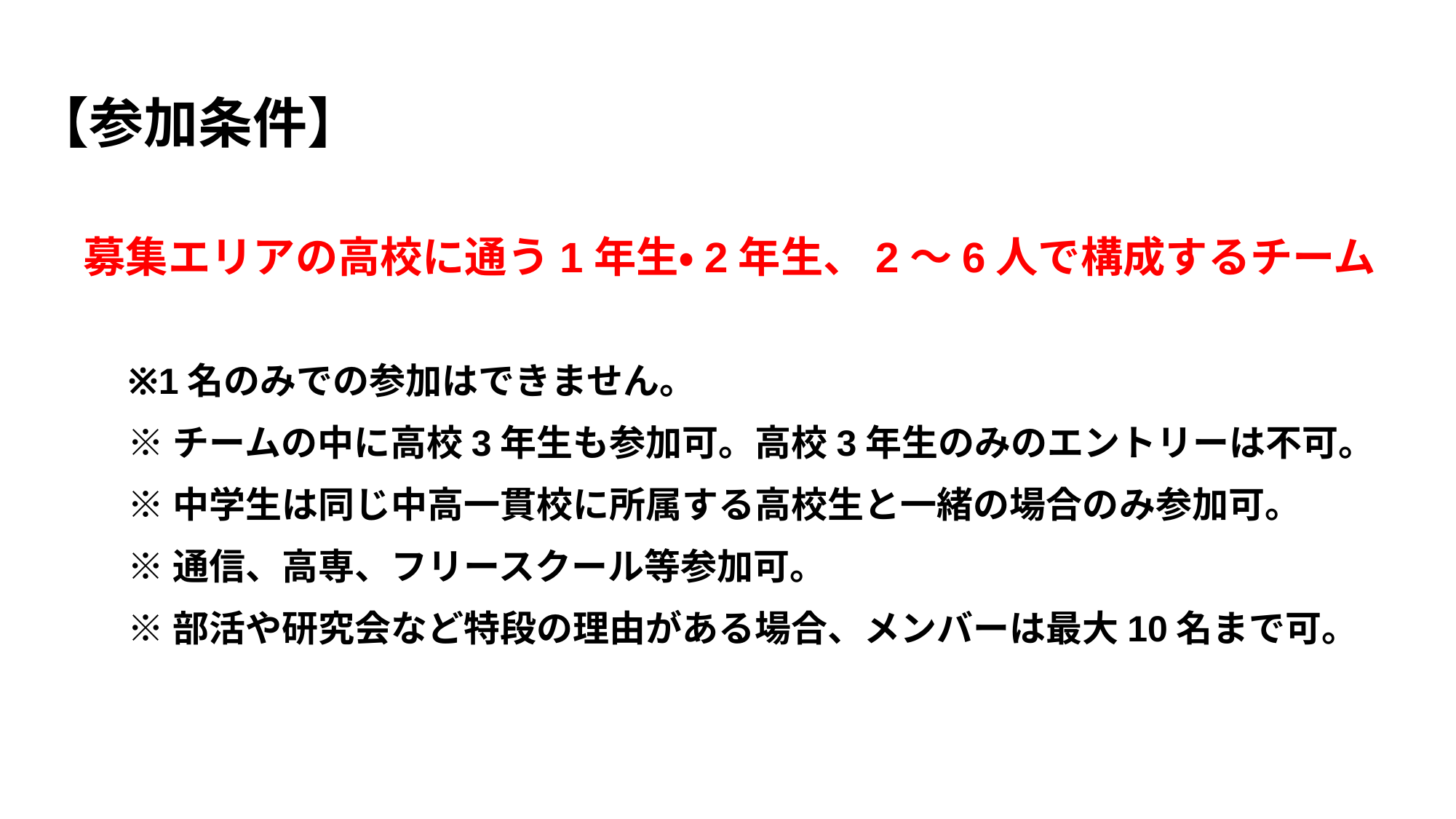

【【参加条件】
募集エリアの高校に通う1年生・2年生、2～6人で構成するチーム
※1名のみでの参加はできません。

※チームの中に高校3年生も参加可。高校3年生のみのエントリーは不可。

※中学生は同じ中高一貫校に所属する高校生と一緒の場合のみ参加可。

※通信、高専、フリースクール等参加可。

※部活や研究会など特段の理由がある場合、メンバーは最大10名まで可。